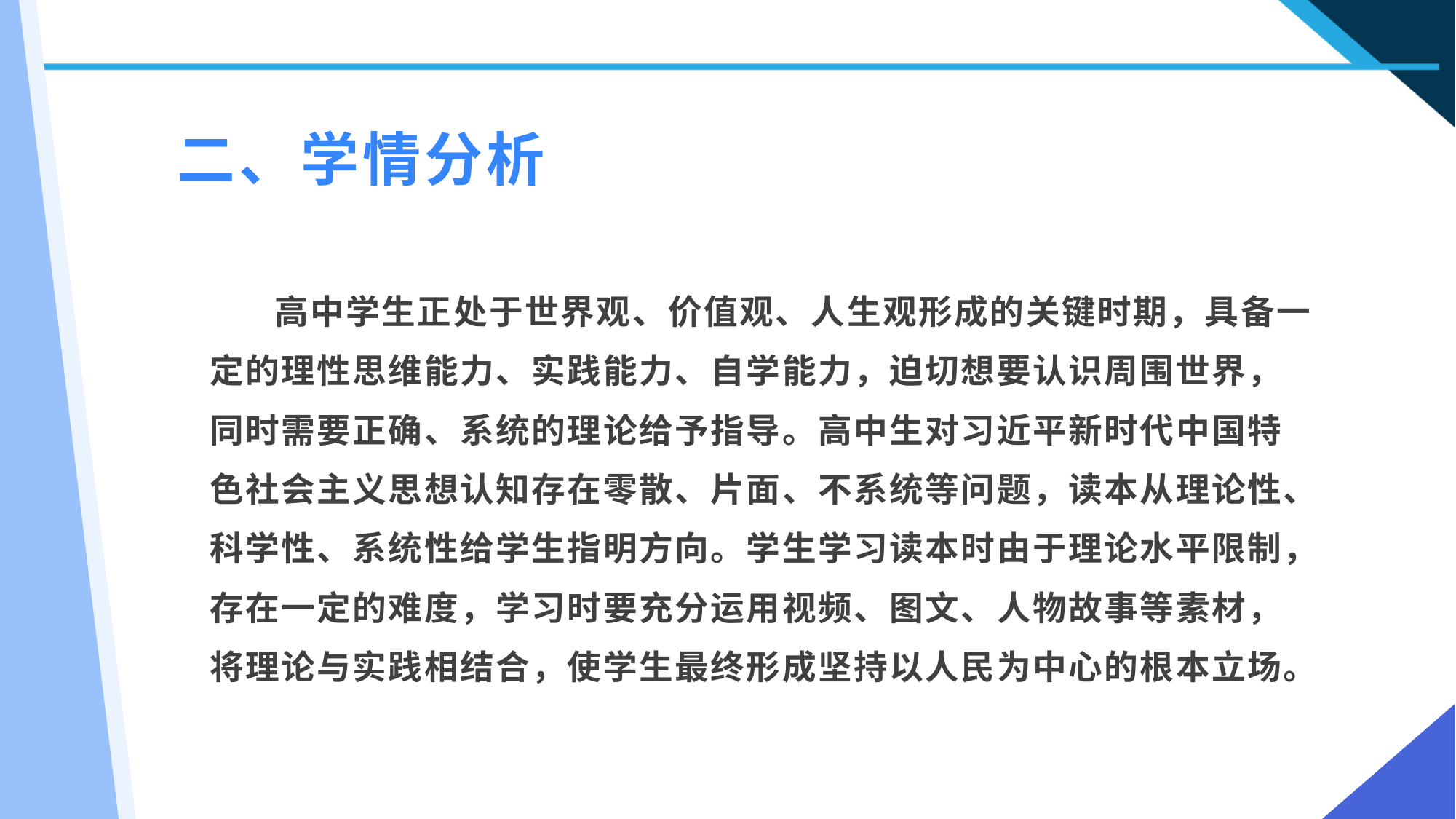

二、学情分析
                     高中学生正处于世界观、价值观、人生观形成的关键时期，具备一定的理性思维能力、实践能力、自学能力，迫切想要认识周围世界，同时需要正确、系统的理论给予指导。高中生对习近平新时代中国特色社会主义思想认知存在零散、片面、不系统等问题，读本从理论性、科学性、系统性给学生指明方向。学生学习读本时由于理论水平限制，存在一定的难度，学习时要充分运用视频、图文、人物故事等素材，将理论与实践相结合，使学生最终形成坚持以人民为中心的根本立场。